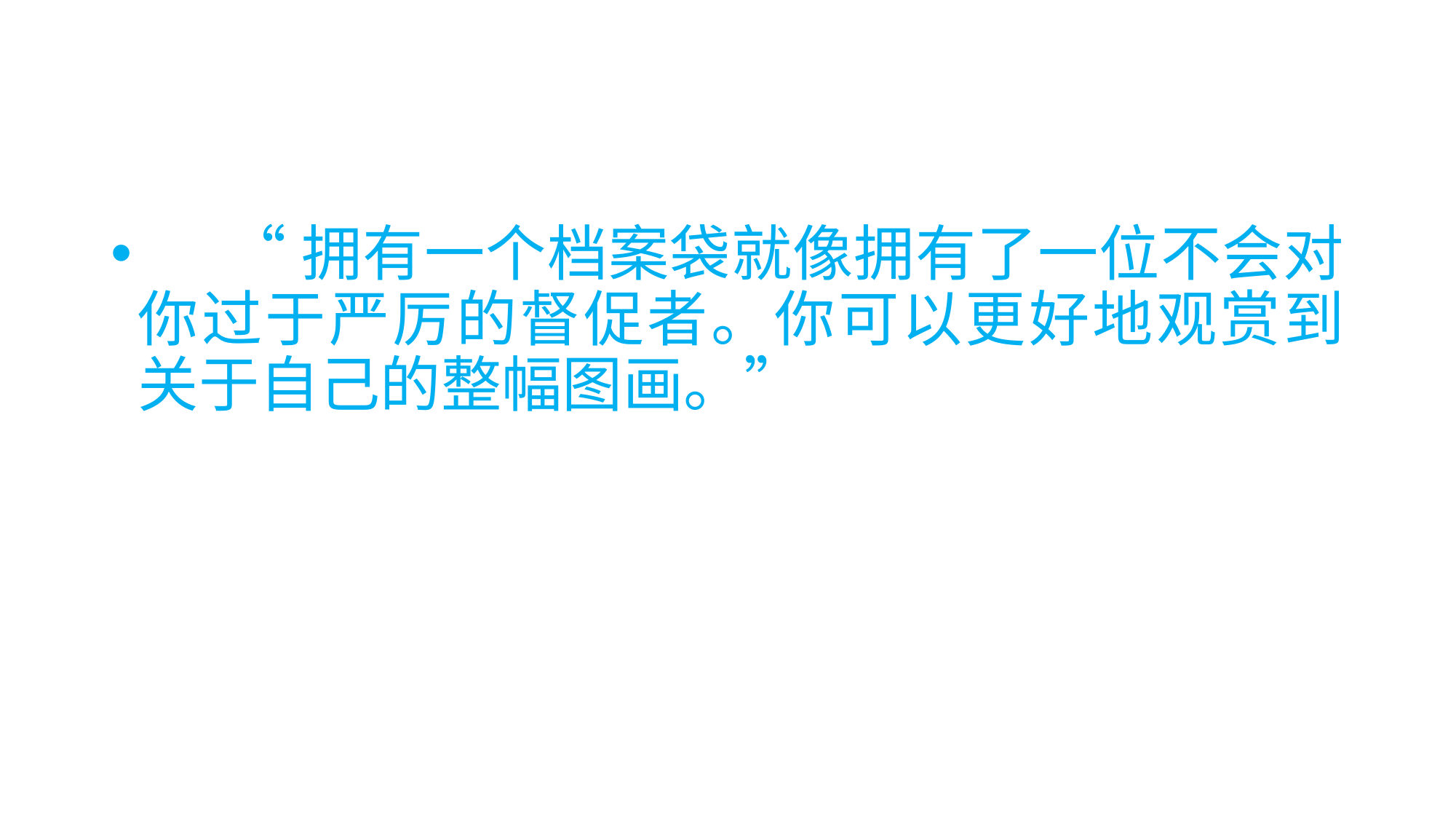

“拥有一个档案袋就像拥有了一位不会对你过于严厉的督促者。你可以更好地观赏到关于自己的整幅图画。”